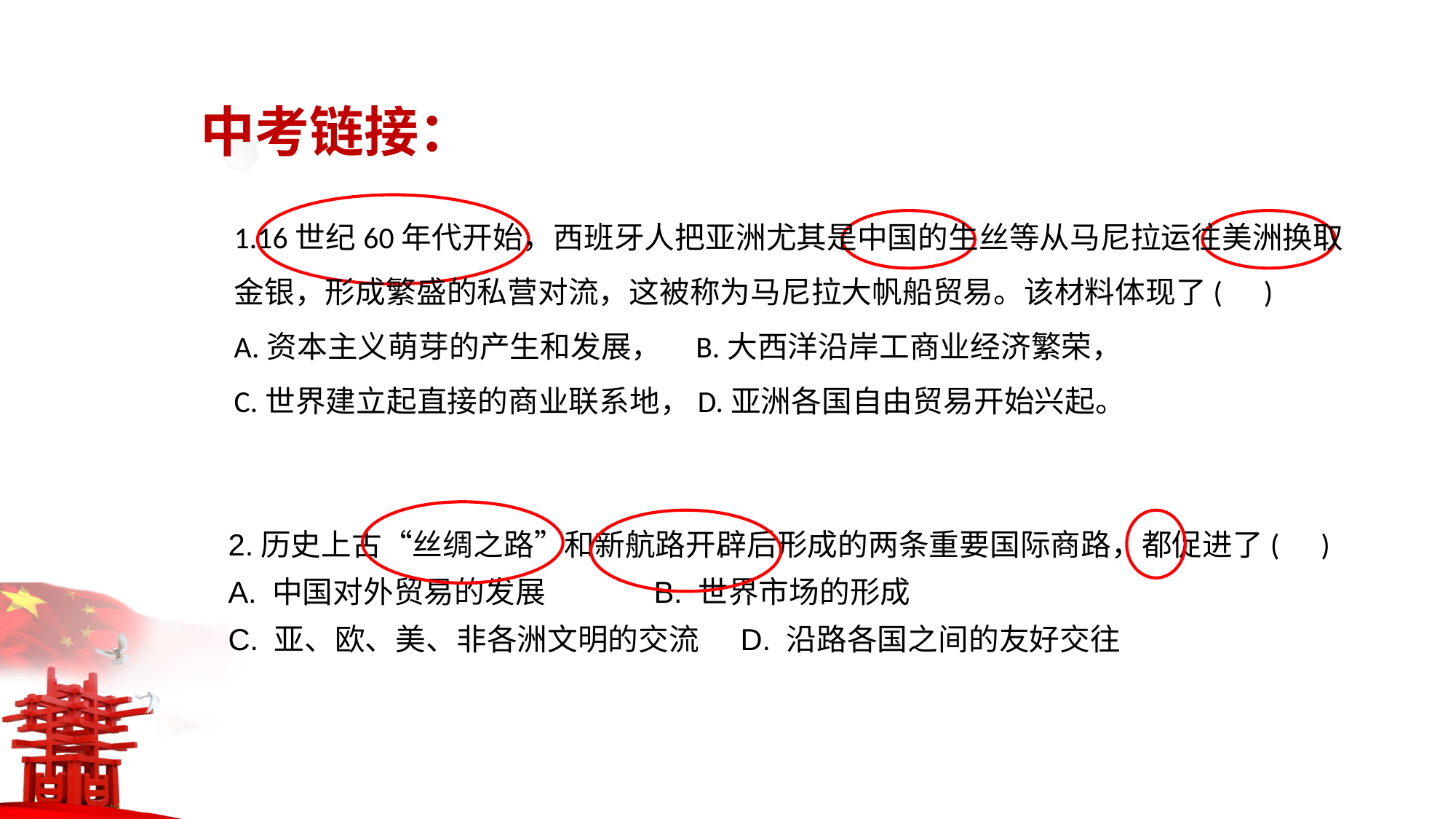

中考链接：

1.16世纪60年代开始，西班牙人把亚洲尤其是中国的生丝等从马尼拉运往美洲换取金银，形成繁盛的私营对流，这被称为马尼拉大帆船贸易。该材料体现了(      )
A.资本主义萌芽的产生和发展，    B.大西洋沿岸工商业经济繁荣，
C.世界建立起直接的商业联系地，D.亚洲各国自由贸易开始兴起。

2.历史上古“丝绸之路”和新航路开辟后形成的两条重要国际商路，都促进了(      )
A. 中国对外贸易的发展               B. 世界市场的形成
C. 亚、欧、美、非各洲文明的交流     D. 沿路各国之间的友好交往